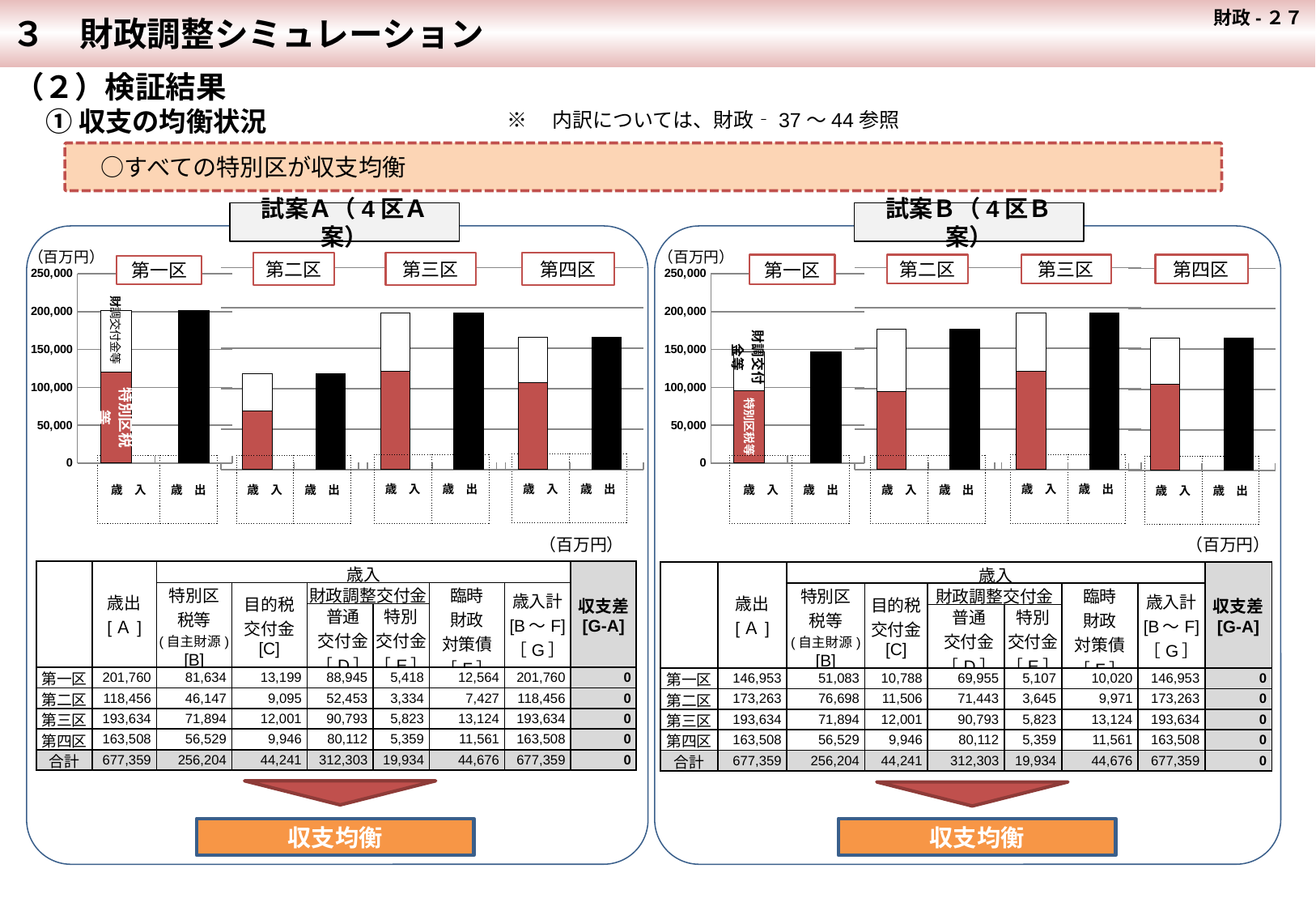

３　財政調整シミュレーション
 財政-２７
（２）検証結果
①収支の均衡状況
※　内訳については、財政‐37～44参照
　○すべての特別区が収支均衡
試案Ａ（4区Ａ案）
試案Ｂ（4区Ｂ案）

（百万円）
（百万円）
第二区
第三区
第四区
第一区
第二区
第三区
第四区
第一区

### Chart

| Category |  |  |
|---|---|---|

### Chart

| Category |  |  |
|---|---|---|

### Chart

| Category |  |  |
|---|---|---|

### Chart

| Category |  |  |
|---|---|---|

### Chart

| Category |  |  |
|---|---|---|

### Chart

| Category |  |  |
|---|---|---|

### Chart

| Category |  |  |
|---|---|---|

### Chart

| Category |  |  |
|---|---|---|
| 歳　入 | 歳　出 |
| --- | --- |
| 歳　入 | 歳　出 |
| --- | --- |
| 歳　入 | 歳　出 |
| --- | --- |
| 歳　入 | 歳　出 |
| --- | --- |
| 歳　入 | 歳　出 |
| --- | --- |
| 歳　入 | 歳　出 |
| --- | --- |
| 歳　入 | 歳　出 |
| --- | --- |
| 歳　入 | 歳　出 |
| --- | --- |
（百万円）
（百万円）
|  | 歳出 [Ａ] | 歳入 |  |  |  |  |  | 収支差 [G-A] |
| --- | --- | --- | --- | --- | --- | --- | --- | --- |
|  |  | 特別区 税等 (自主財源) [B] | 目的税 交付金 [C] | 財政調整交付金 |  | 臨時 財政 対策債 ［F］ | 歳入計 [B～F] ［G］ |  |
|  |  |  |  | 普通 交付金 ［D］ | 特別 交付金 ［E］ |  |  |  |
| 第一区 | 201,760 | 81,634 | 13,199 | 88,945 | 5,418 | 12,564 | 201,760 | 0 |
| 第二区 | 118,456 | 46,147 | 9,095 | 52,453 | 3,334 | 7,427 | 118,456 | 0 |
| 第三区 | 193,634 | 71,894 | 12,001 | 90,793 | 5,823 | 13,124 | 193,634 | 0 |
| 第四区 | 163,508 | 56,529 | 9,946 | 80,112 | 5,359 | 11,561 | 163,508 | 0 |
| 合計 | 677,359 | 256,204 | 44,241 | 312,303 | 19,934 | 44,676 | 677,359 | 0 |
|  | 歳出 [Ａ] | 歳入 |  |  |  |  |  | 収支差 [G-A] |
| --- | --- | --- | --- | --- | --- | --- | --- | --- |
|  |  | 特別区 税等 (自主財源) [B] | 目的税 交付金 [C] | 財政調整交付金 |  | 臨時 財政 対策債 ［F］ | 歳入計 [B～F] ［G］ |  |
|  |  |  |  | 普通 交付金 ［D］ | 特別 交付金 ［E］ |  |  |  |
| 第一区 | 146,953 | 51,083 | 10,788 | 69,955 | 5,107 | 10,020 | 146,953 | 0 |
| 第二区 | 173,263 | 76,698 | 11,506 | 71,443 | 3,645 | 9,971 | 173,263 | 0 |
| 第三区 | 193,634 | 71,894 | 12,001 | 90,793 | 5,823 | 13,124 | 193,634 | 0 |
| 第四区 | 163,508 | 56,529 | 9,946 | 80,112 | 5,359 | 11,561 | 163,508 | 0 |
| 合計 | 677,359 | 256,204 | 44,241 | 312,303 | 19,934 | 44,676 | 677,359 | 0 |

収支均衡
収支均衡